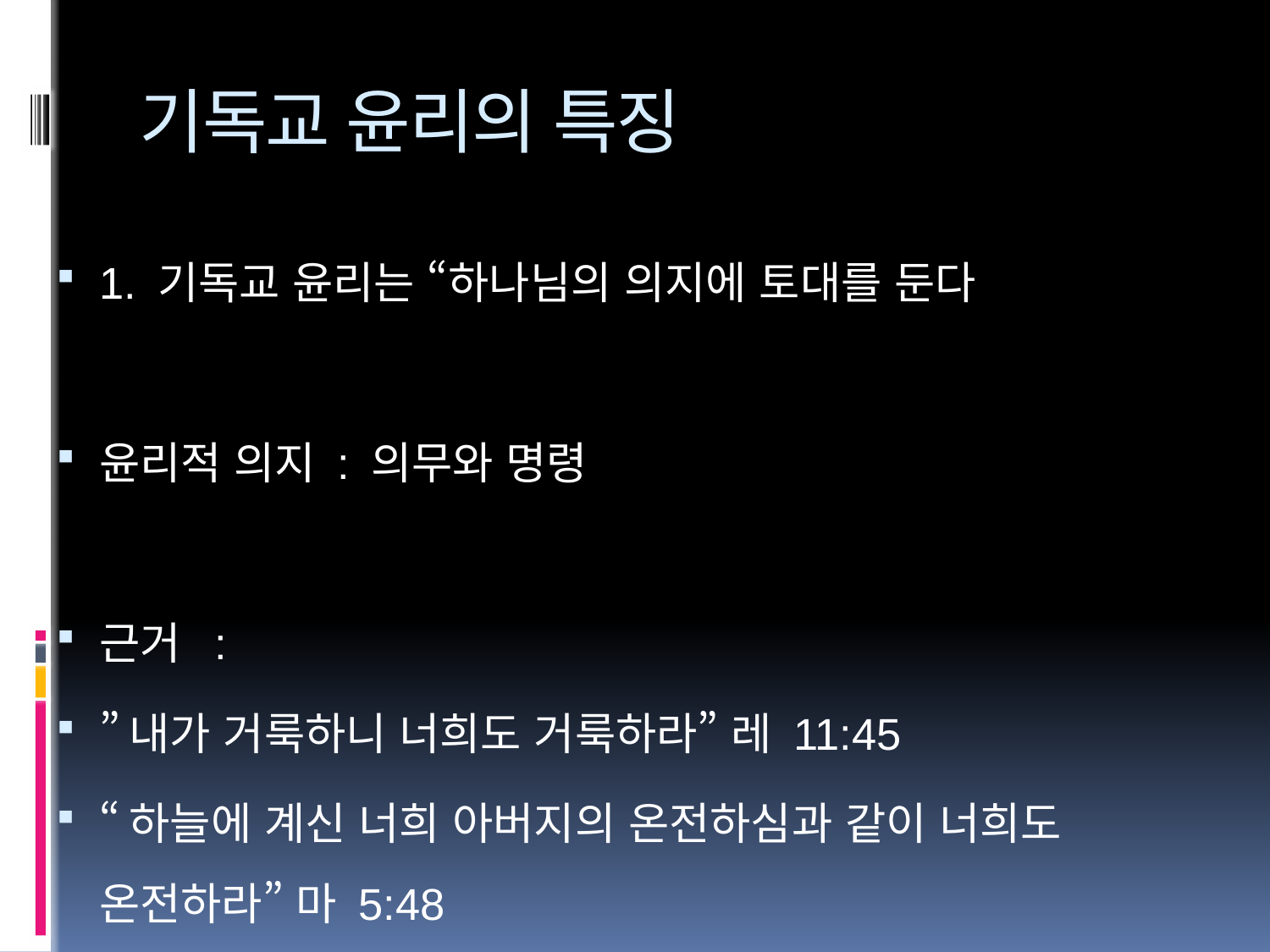

# 기독교 윤리의 특징
1. 기독교 윤리는 “하나님의 의지에 토대를 둔다

윤리적 의지 : 의무와 명령

근거  :
”내가 거룩하니 너희도 거룩하라” 레 11:45
“하늘에 계신 너희 아버지의 온전하심과 같이 너희도 온전하라” 마 5:48